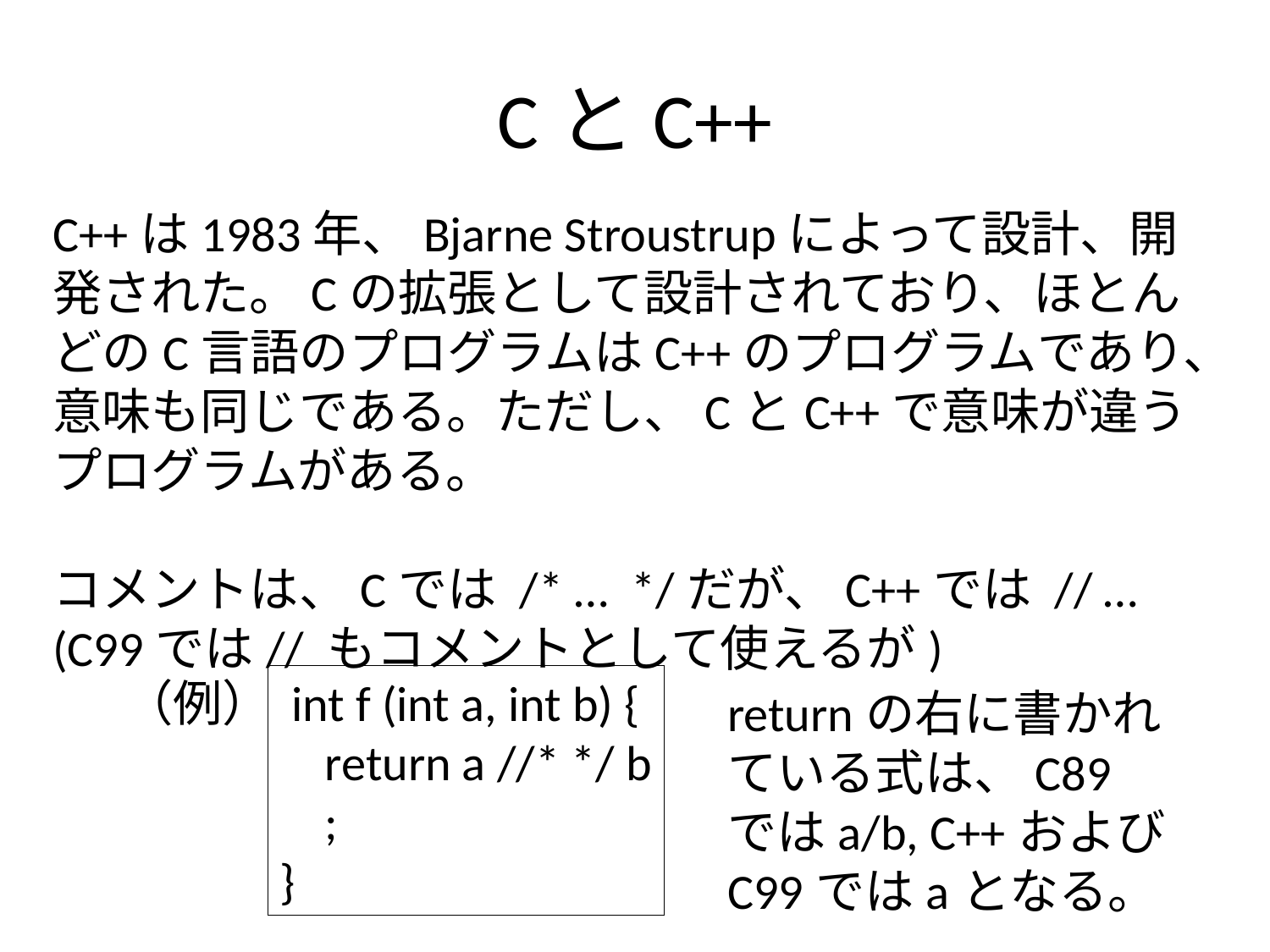

# CとC++
C++は1983年、Bjarne Stroustrupによって設計、開発された。Cの拡張として設計されており、ほとんどのC言語のプログラムはC++のプログラムであり、意味も同じである。ただし、CとC++で意味が違うプログラムがある。

コメントは、Cでは /* …  */だが、C++では // …
(C99では// もコメントとして使えるが)
（例）
 int f (int a, int b) {
    return a //* */ b
    ;
}
returnの右に書かれている式は、C89ではa/b, C++およびC99ではaとなる。